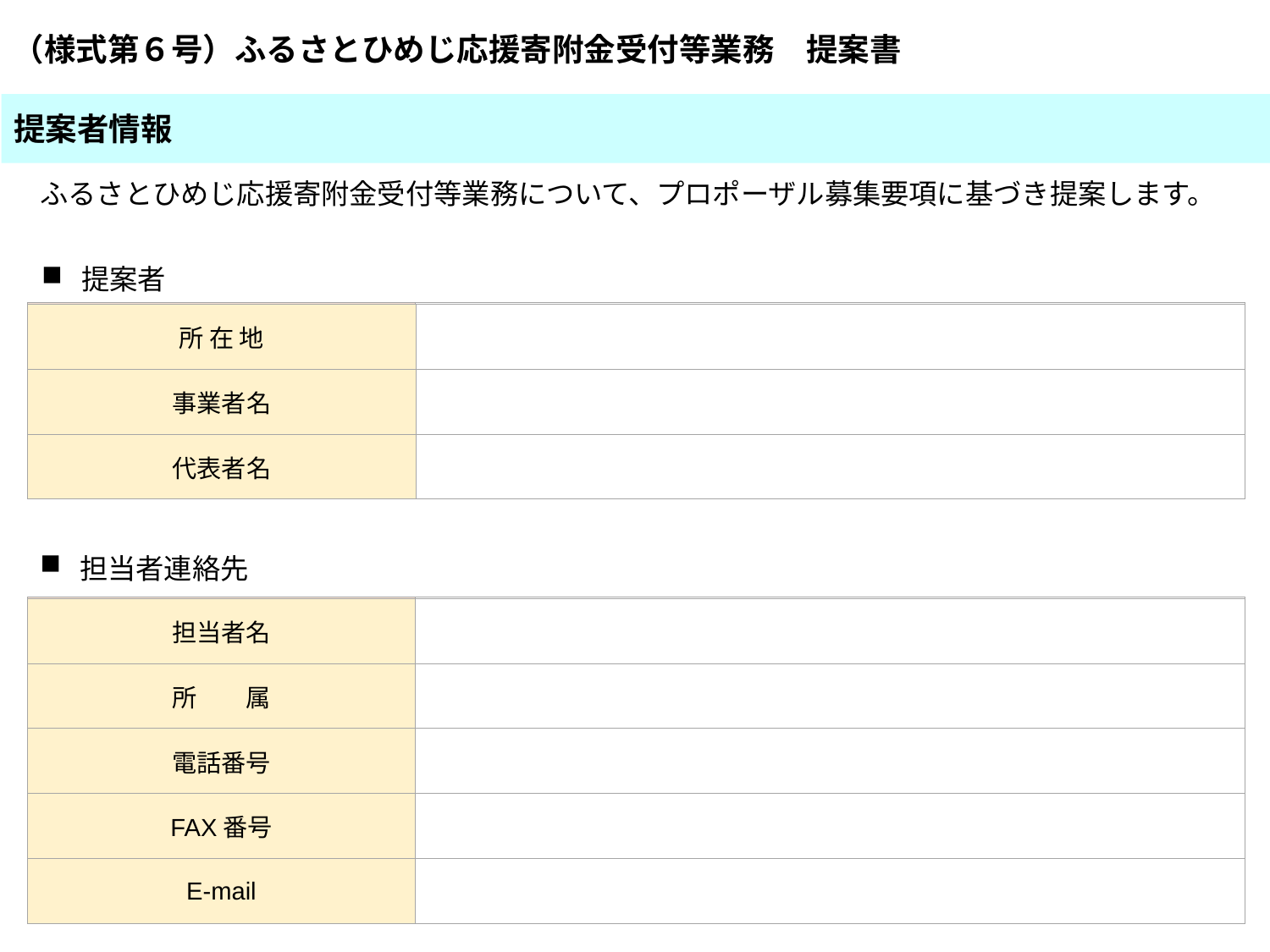

（様式第６号）ふるさとひめじ応援寄附金受付等業務　提案書
提案者情報
ふるさとひめじ応援寄附金受付等業務について、プロポーザル募集要項に基づき提案します。
提案者
| 所 在 地 |  |
| --- | --- |
| 事業者名 |  |
| 代表者名 |  |
| 所 在 地 |  |
| --- | --- |
| 事業者名 |  |
| 代表者名 |  |
担当者連絡先
| 担当者名 |  |
| --- | --- |
| 所　　　属 |  |
| 電話番号 |  |
| FAX番号 |  |
| E-mail |  |
| 担当者名 |  |
| --- | --- |
| 所　　属 |  |
| 電話番号 |  |
| FAX番号 |  |
| E-mail |  |